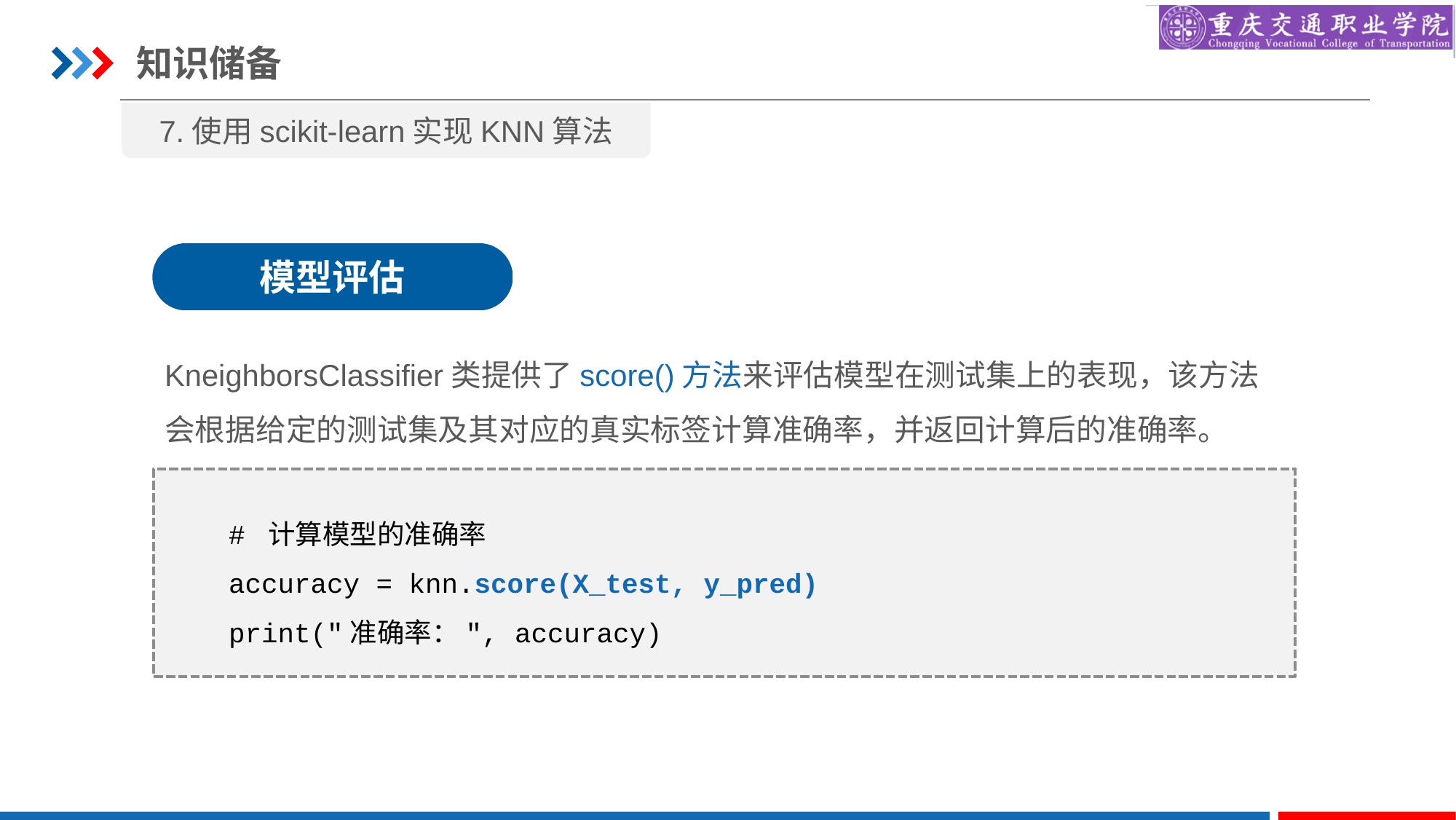

知识储备

7.使用scikit-learn实现KNN算法
模型评估
KneighborsClassifier类提供了score()方法来评估模型在测试集上的表现，该方法会根据给定的测试集及其对应的真实标签计算准确率，并返回计算后的准确率。

# 计算模型的准确率
accuracy = knn.score(X_test, y_pred)
print("准确率：", accuracy)